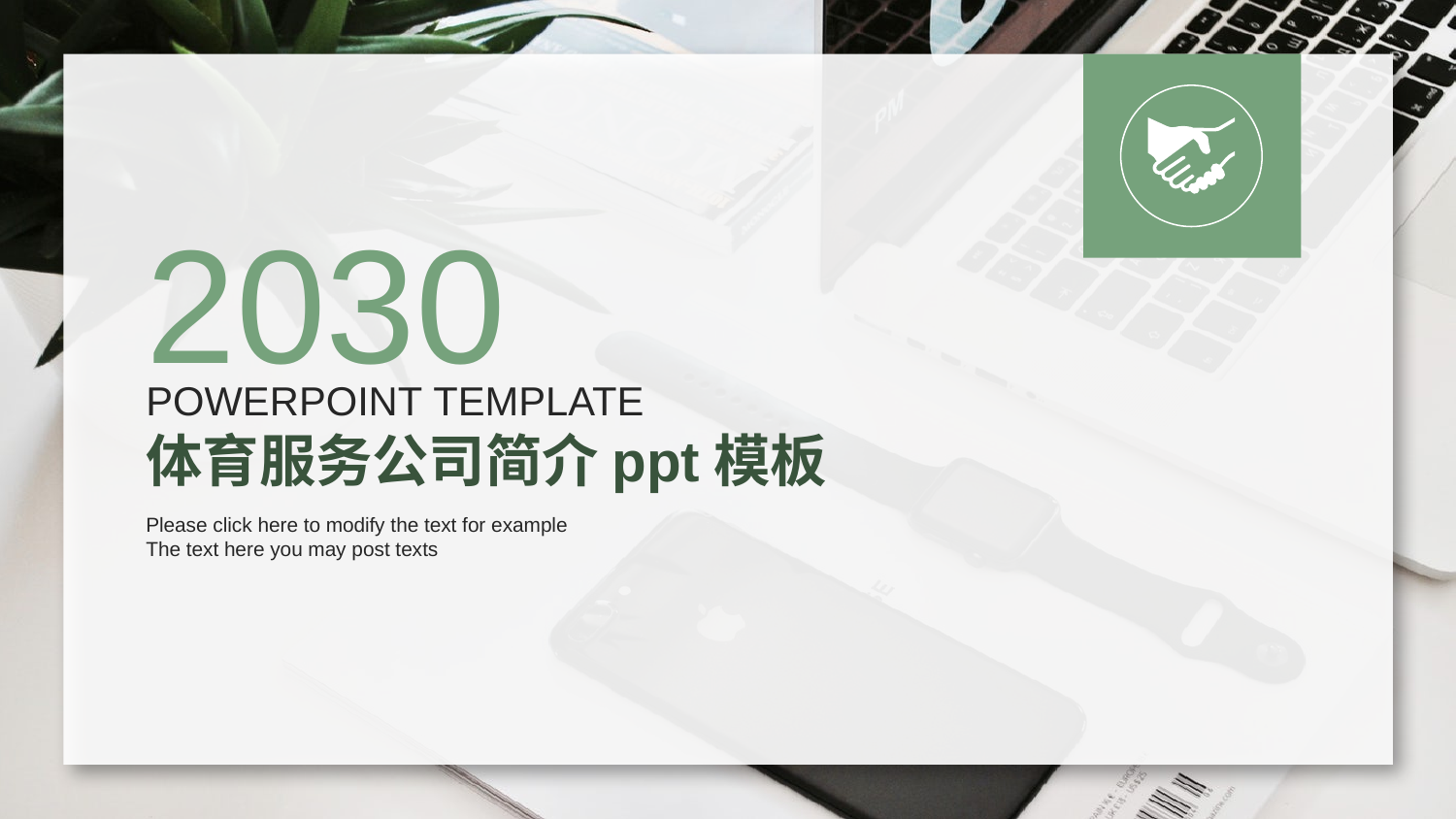

2030
POWERPOINT TEMPLATE
体育服务公司简介ppt模板
Please click here to modify the text for example
The text here you may post texts